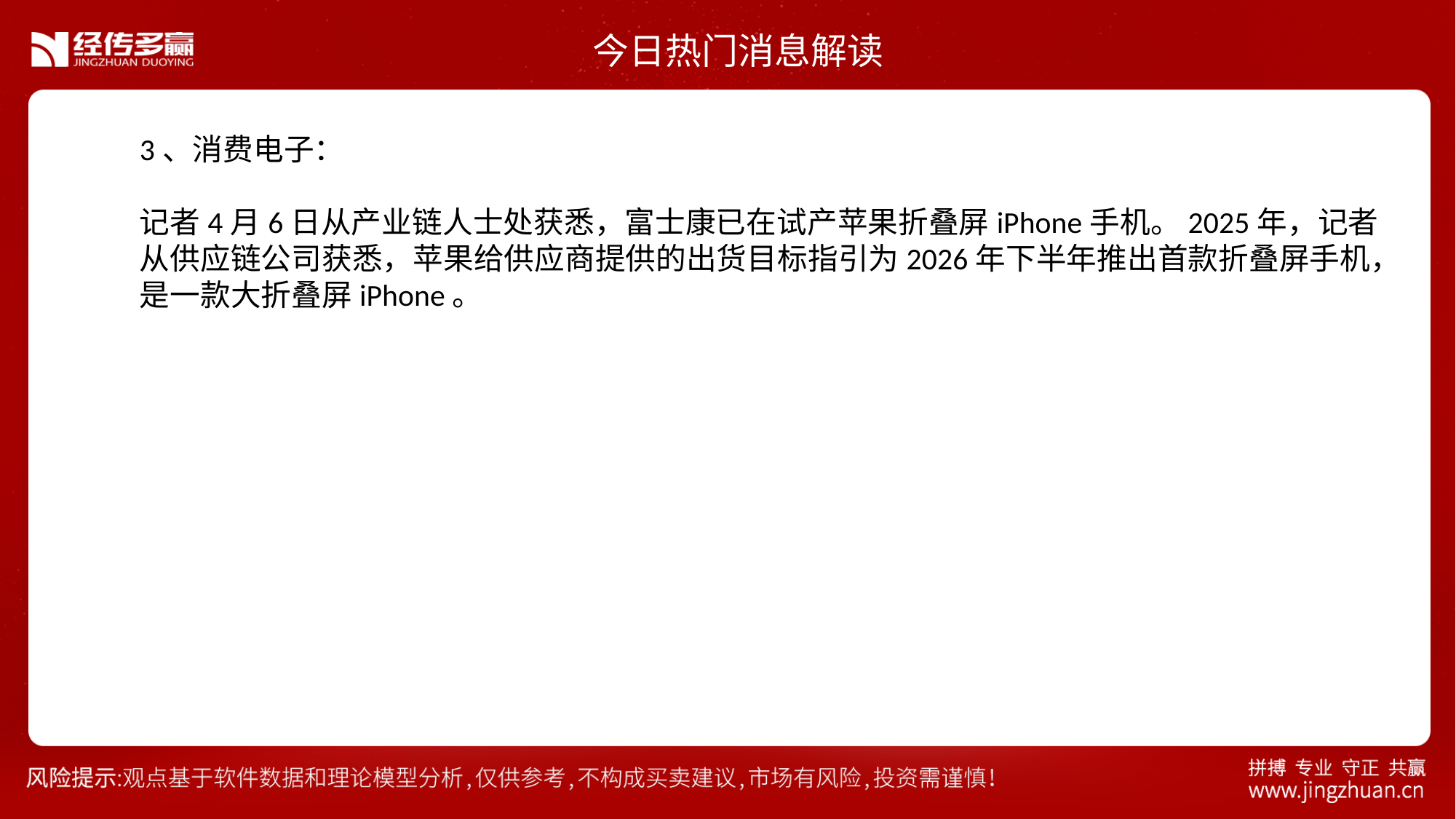

今日热门消息解读
3、消费电子：

记者4月6日从产业链人士处获悉，富士康已在试产苹果折叠屏iPhone手机。2025年，记者从供应链公司获悉，苹果给供应商提供的出货目标指引为2026年下半年推出首款折叠屏手机，是一款大折叠屏iPhone。